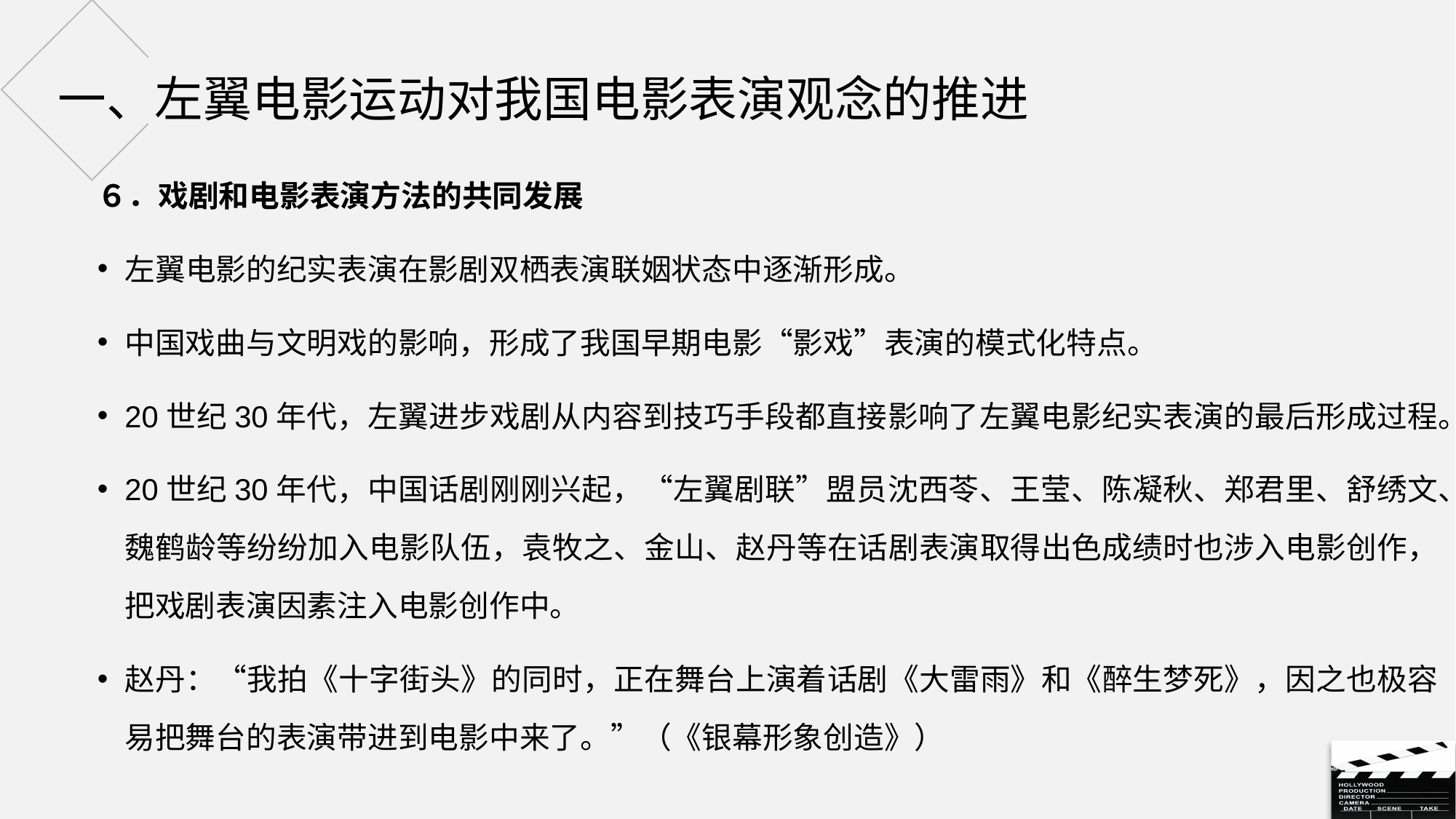

# 一、左翼电影运动对我国电影表演观念的推进
６．戏剧和电影表演方法的共同发展
左翼电影的纪实表演在影剧双栖表演联姻状态中逐渐形成。
中国戏曲与文明戏的影响，形成了我国早期电影“影戏”表演的模式化特点。
20世纪30年代，左翼进步戏剧从内容到技巧手段都直接影响了左翼电影纪实表演的最后形成过程。
20世纪30年代，中国话剧刚刚兴起，“左翼剧联”盟员沈西苓、王莹、陈凝秋、郑君里、舒绣文、魏鹤龄等纷纷加入电影队伍，袁牧之、金山、赵丹等在话剧表演取得出色成绩时也涉入电影创作，把戏剧表演因素注入电影创作中。
赵丹：“我拍《十字街头》的同时，正在舞台上演着话剧《大雷雨》和《醉生梦死》，因之也极容易把舞台的表演带进到电影中来了。”（《银幕形象创造》）